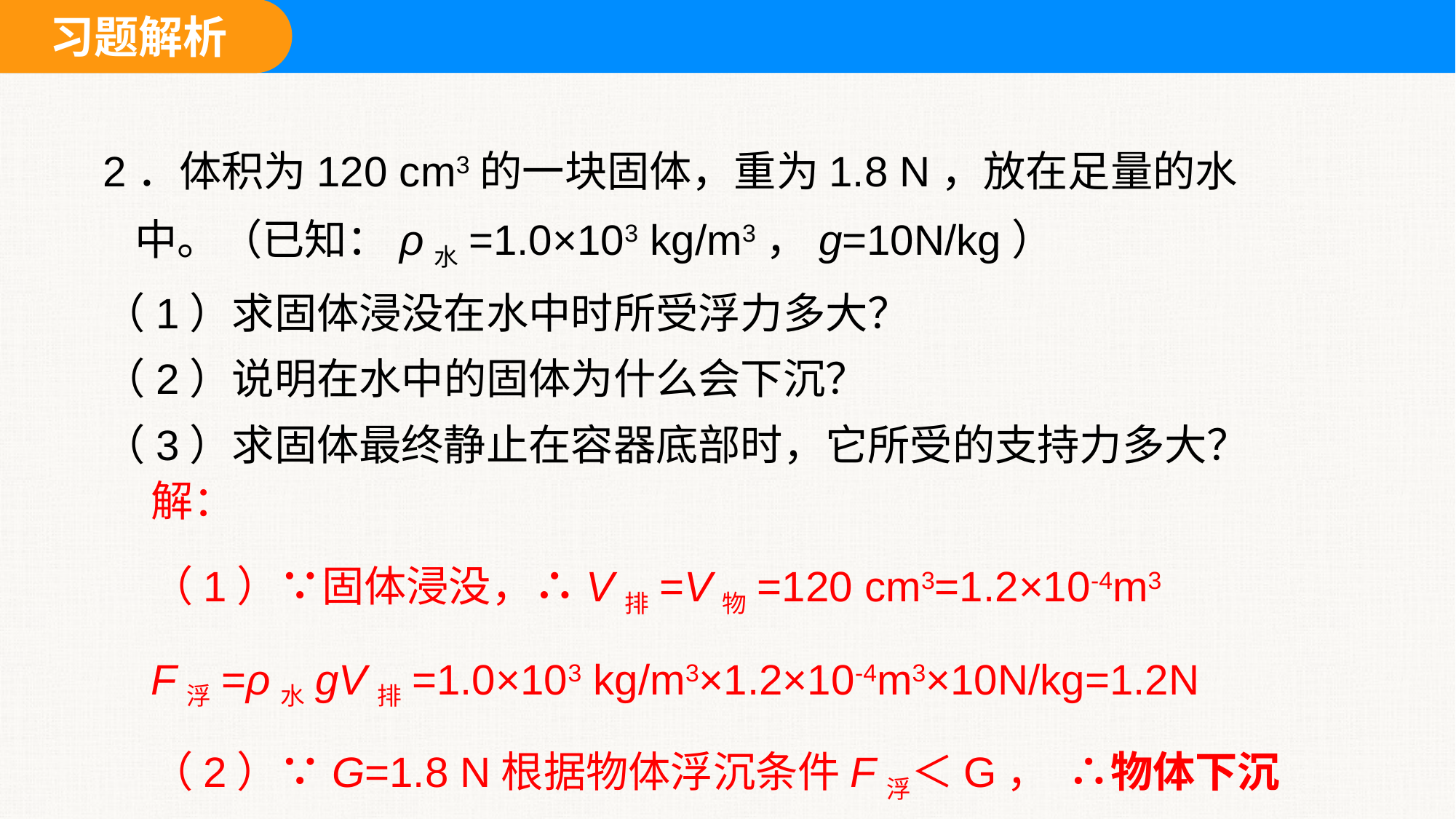

2．体积为120 cm3的一块固体，重为1.8 N，放在足量的水中。（已知：ρ水=1.0×103 kg/m3，g=10N/kg）
（1）求固体浸没在水中时所受浮力多大？
（2）说明在水中的固体为什么会下沉？
（3）求固体最终静止在容器底部时，它所受的支持力多大？
解：
（1）∵固体浸没，∴V排=V物=120 cm3=1.2×10-4m3
F浮=ρ水gV排=1.0×103 kg/m3×1.2×10-4m3×10N/kg=1.2N
（2）∵G=1.8 N根据物体浮沉条件F浮＜G，  ∴物体下沉